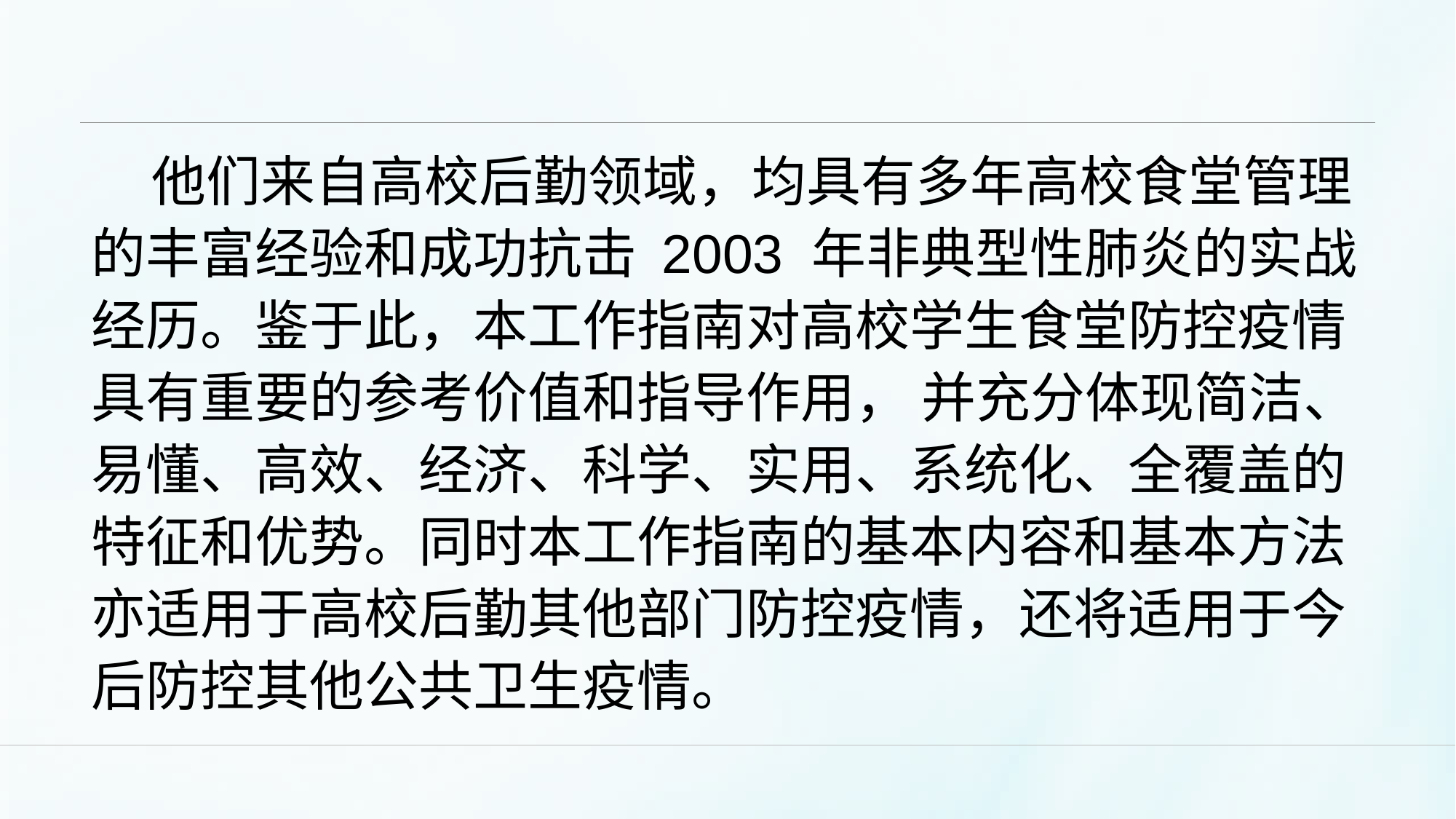

#
他们来自高校后勤领域，均具有多年高校食堂管理的丰富经验和成功抗击 2003 年非典型性肺炎的实战经历。鉴于此，本工作指南对高校学生食堂防控疫情具有重要的参考价值和指导作用， 并充分体现简洁、易懂、高效、经济、科学、实用、系统化、全覆盖的特征和优势。同时本工作指南的基本内容和基本方法亦适用于高校后勤其他部门防控疫情，还将适用于今后防控其他公共卫生疫情。